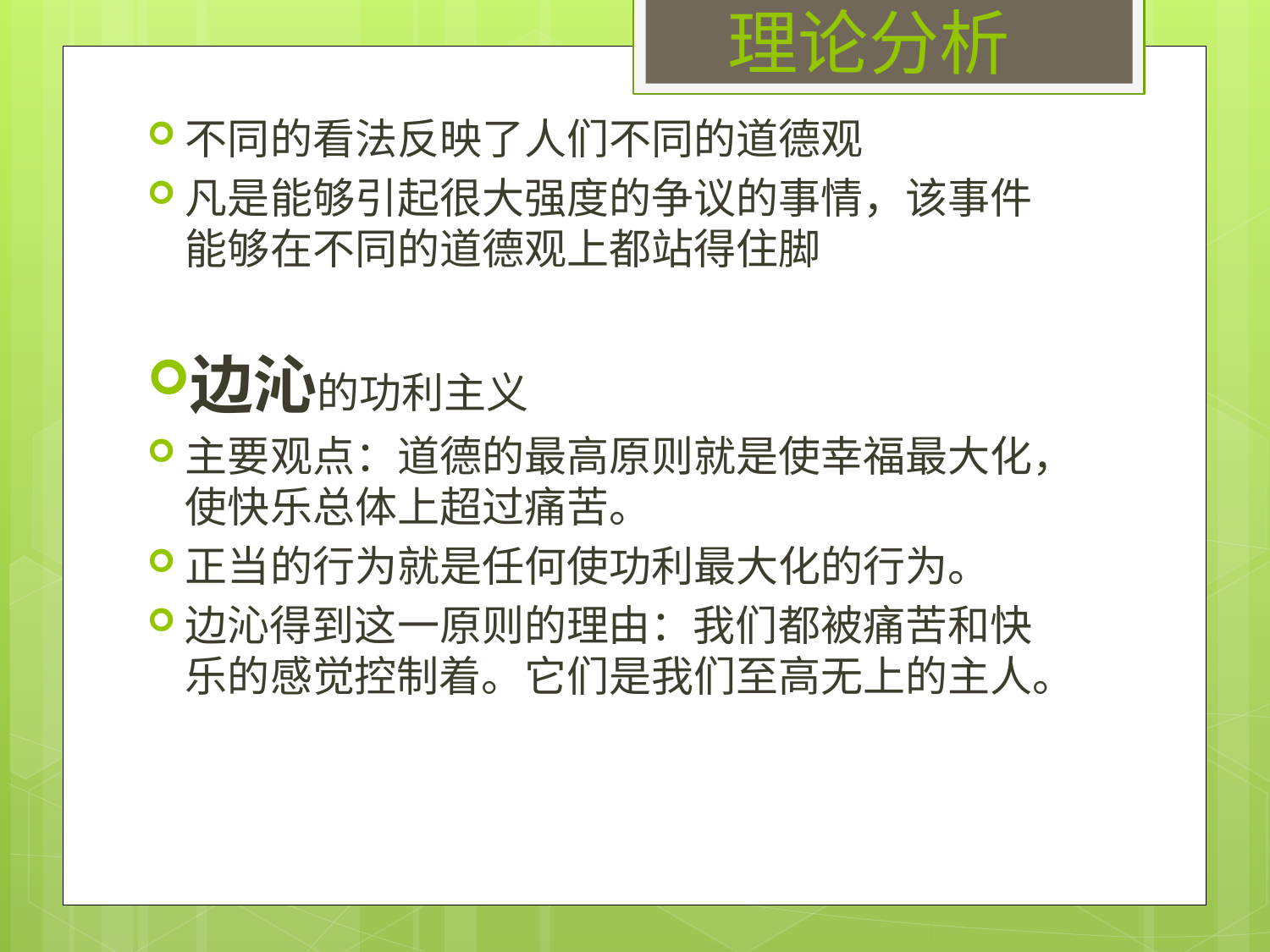

# 理论分析
不同的看法反映了人们不同的道德观
凡是能够引起很大强度的争议的事情，该事件能够在不同的道德观上都站得住脚

边沁的功利主义
主要观点：道德的最高原则就是使幸福最大化，使快乐总体上超过痛苦。
正当的行为就是任何使功利最大化的行为。
边沁得到这一原则的理由：我们都被痛苦和快乐的感觉控制着。它们是我们至高无上的主人。